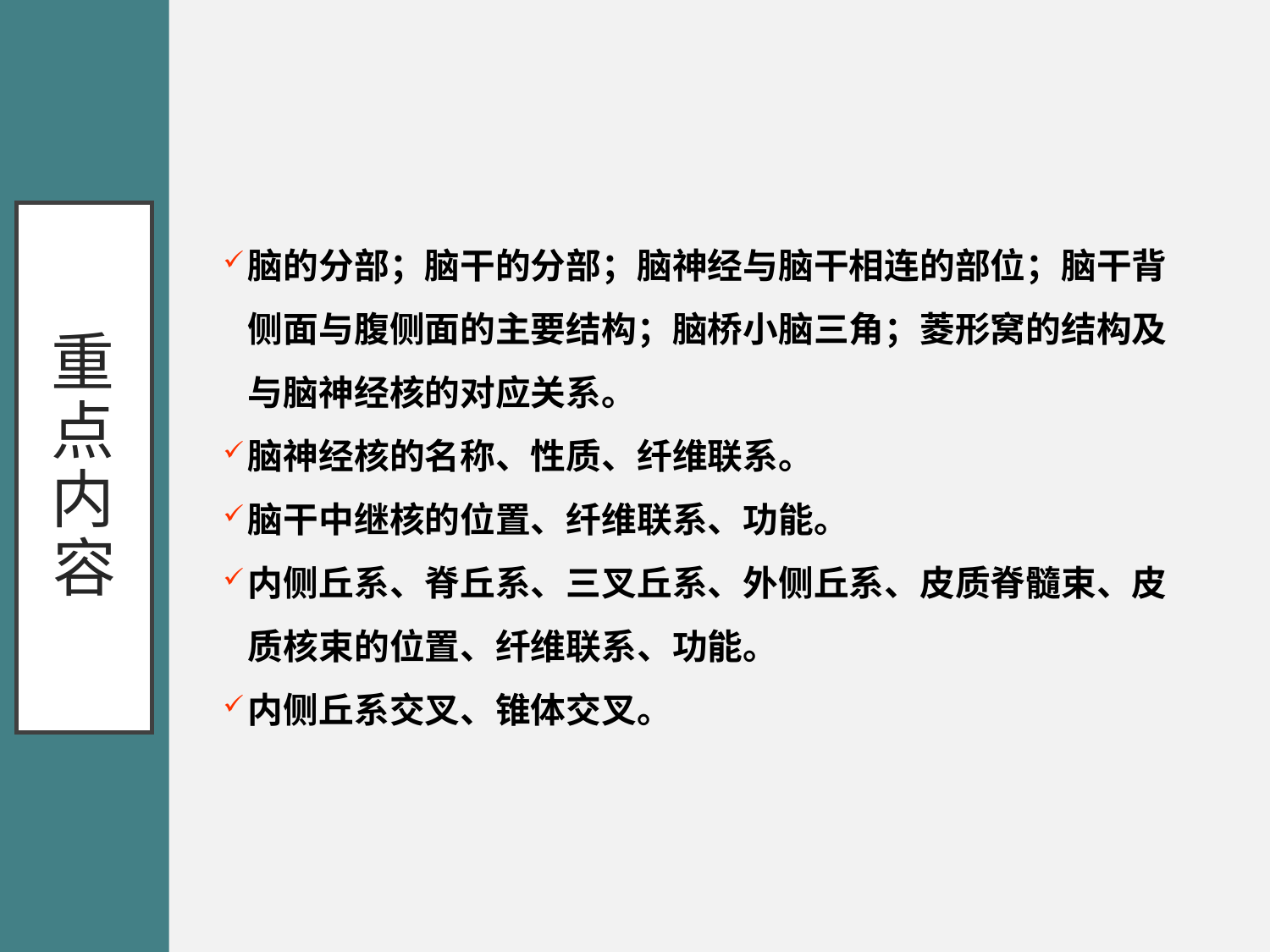

# 重点内容
脑的分部；脑干的分部；脑神经与脑干相连的部位；脑干背侧面与腹侧面的主要结构；脑桥小脑三角；菱形窝的结构及与脑神经核的对应关系。
脑神经核的名称、性质、纤维联系。
脑干中继核的位置、纤维联系、功能。
内侧丘系、脊丘系、三叉丘系、外侧丘系、皮质脊髓束、皮质核束的位置、纤维联系、功能。
内侧丘系交叉、锥体交叉。